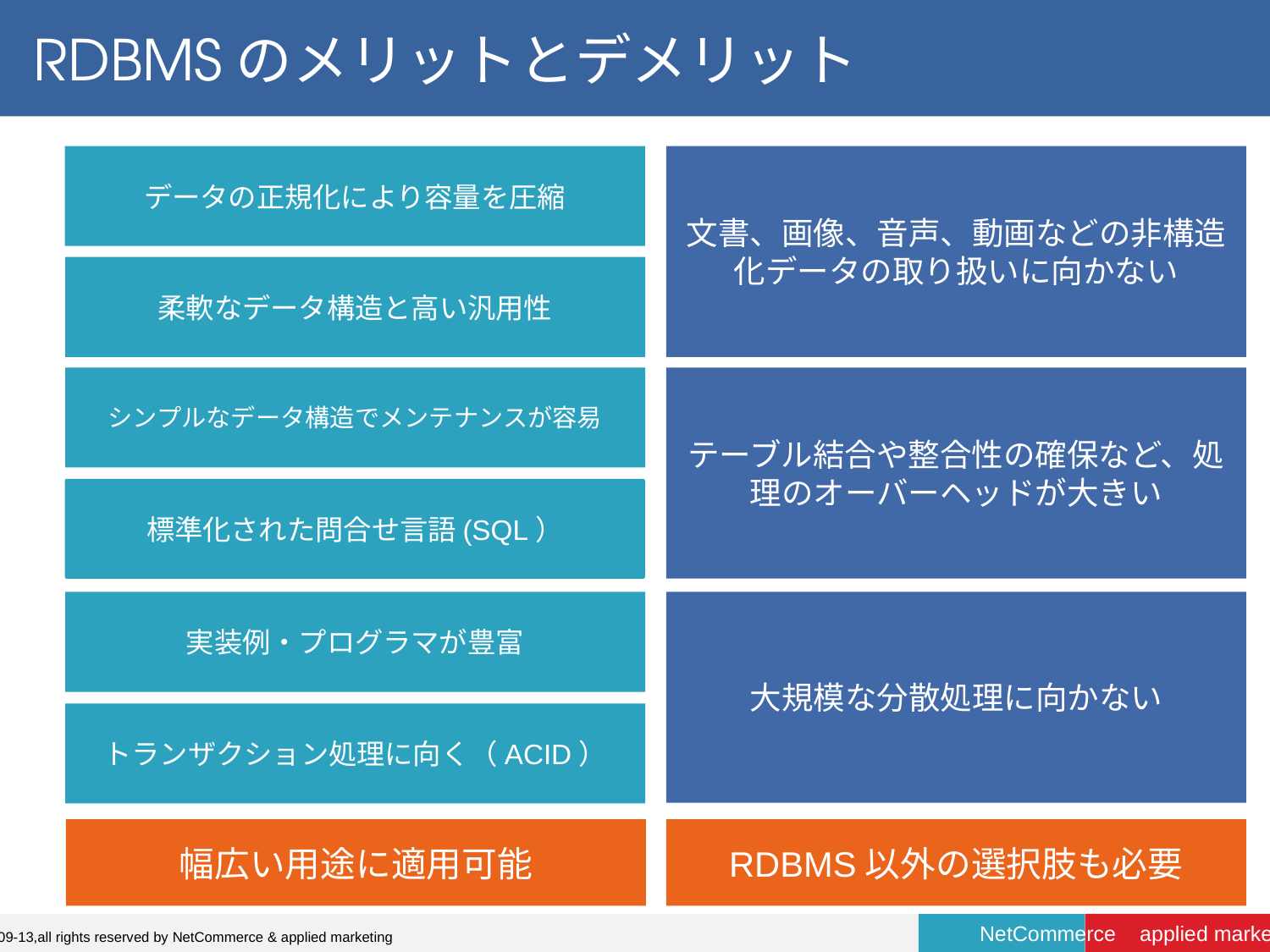

# RDBMSのメリットとデメリット
データの正規化により容量を圧縮
文書、画像、音声、動画などの非構造化データの取り扱いに向かない
柔軟なデータ構造と高い汎用性
シンプルなデータ構造でメンテナンスが容易
テーブル結合や整合性の確保など、処理のオーバーヘッドが大きい
標準化された問合せ言語(SQL）
実装例・プログラマが豊富
大規模な分散処理に向かない
トランザクション処理に向く（ACID）
RDBMS以外の選択肢も必要
幅広い用途に適用可能